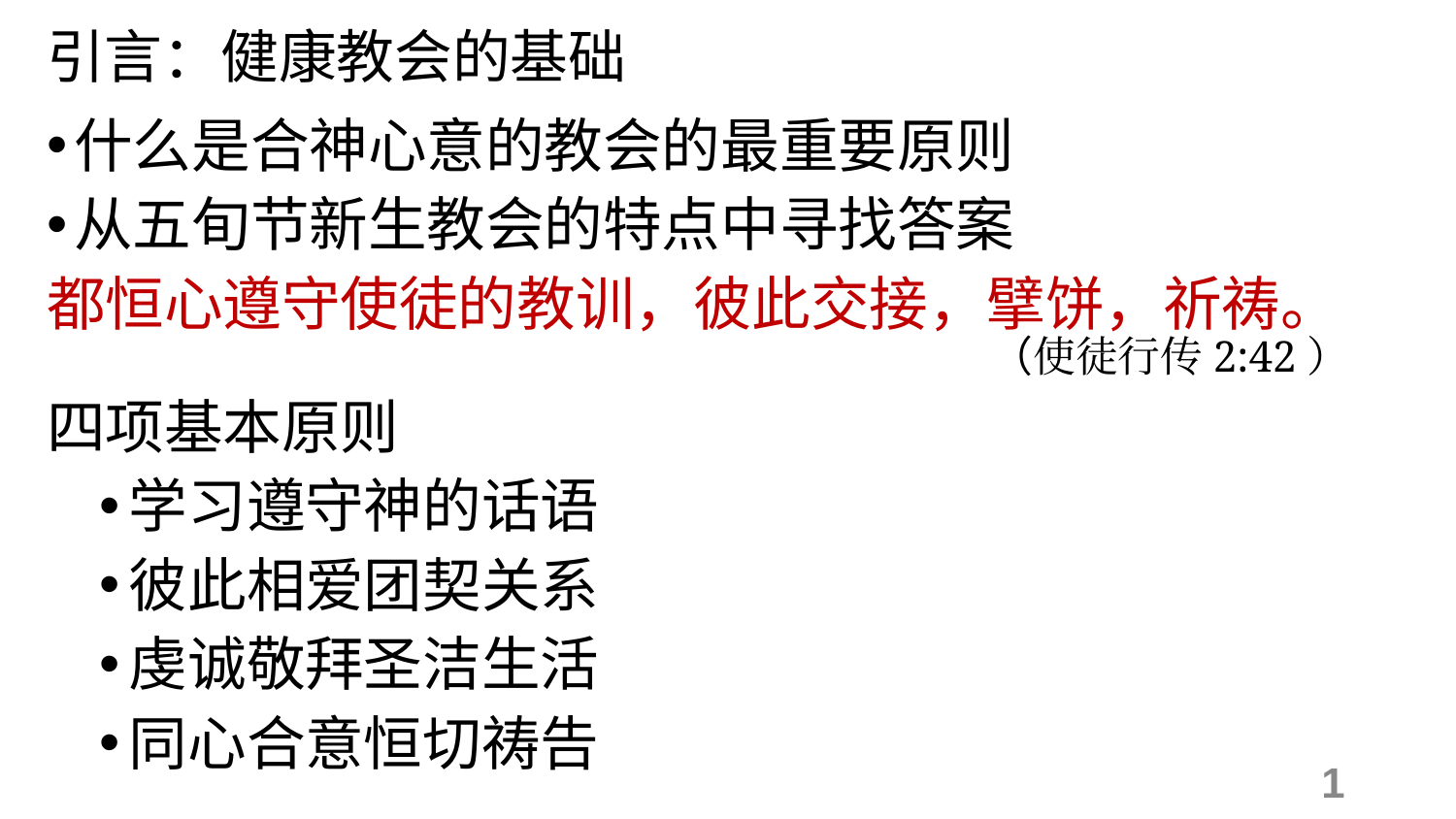

# 引言：健康教会的基础
什么是合神心意的教会的最重要原则
从五旬节新生教会的特点中寻找答案
都恒心遵守使徒的教训，彼此交接，擘饼，祈祷。
四项基本原则
学习遵守神的话语
彼此相爱团契关系
虔诚敬拜圣洁生活
同心合意恒切祷告

（使徒行传2:42）
1